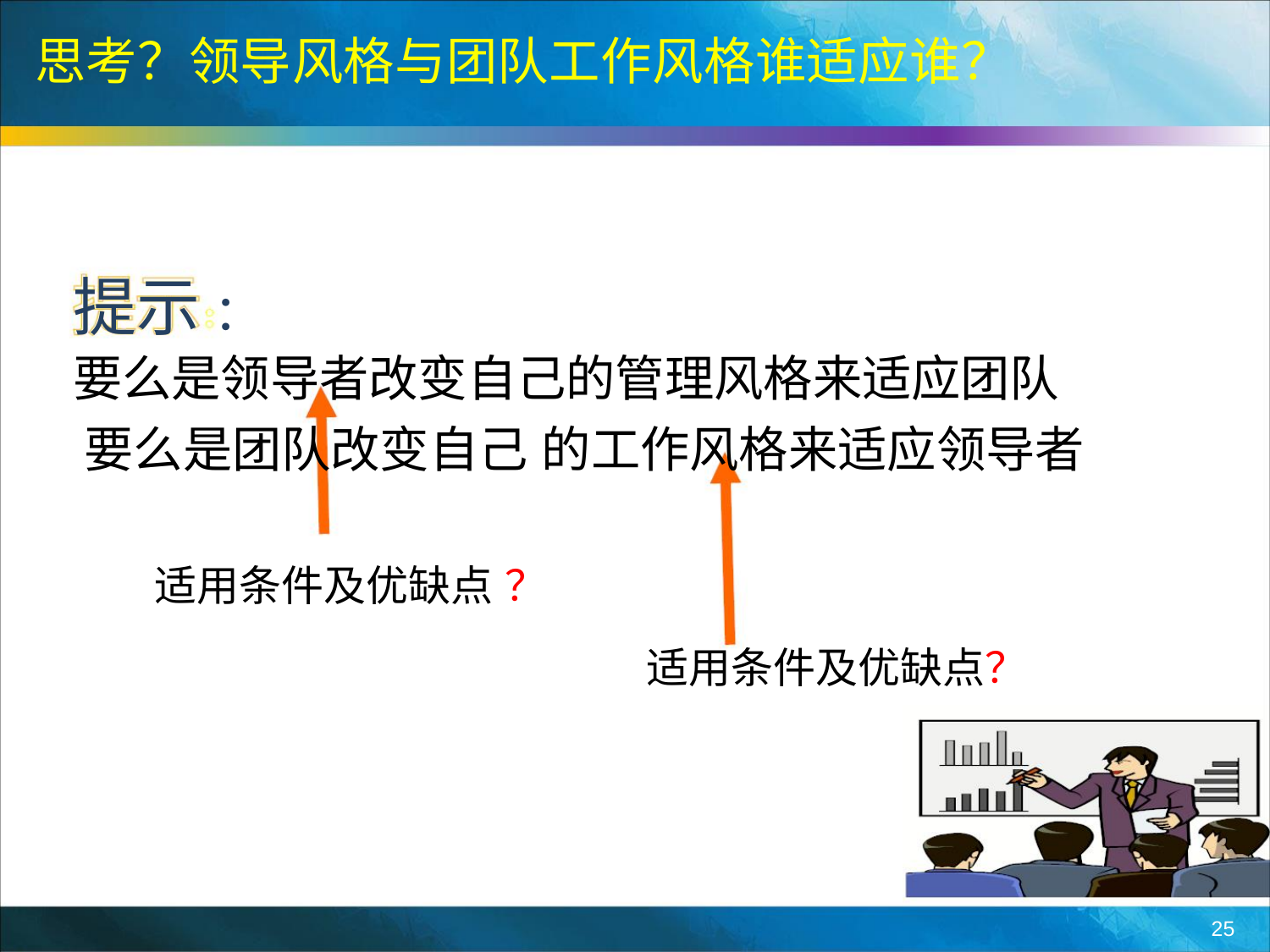

思考？领导风格与团队工作风格谁适应谁？
提示 ：
要么是领导者改变自己的管理风格来适应团队
要么是团队改变自己 的工作风格来适应领导者
适用条件及优缺点 ？
适用条件及优缺点？
25